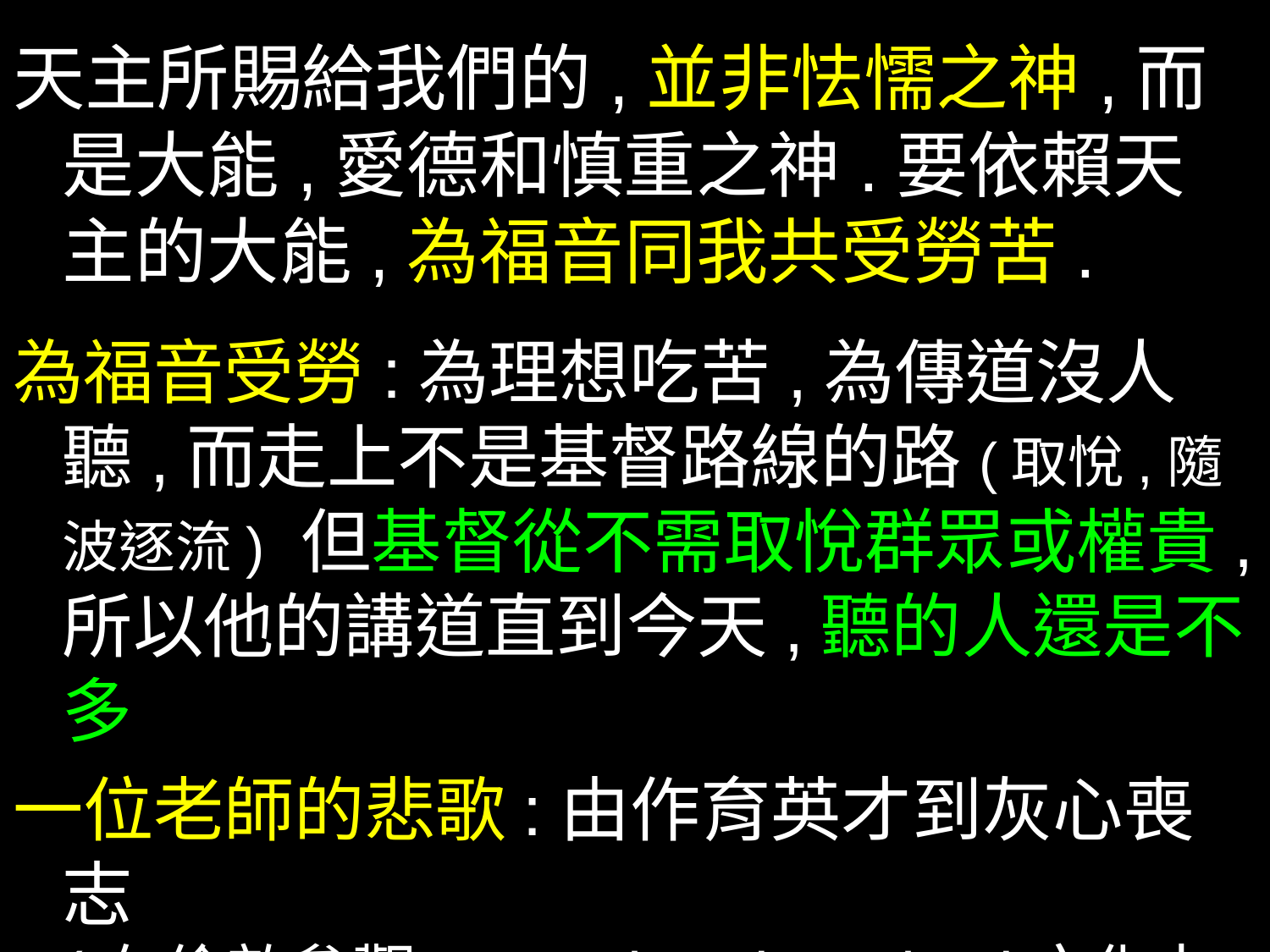

天主所賜給我們的,並非怯懦之神,而是大能,愛德和慎重之神.要依賴天主的大能,為福音同我共受勞苦.
為福音受勞:為理想吃苦,為傳道沒人聽,而走上不是基督路線的路(取悅,隨波逐流) 但基督從不需取悅群眾或權貴,所以他的講道直到今天,聽的人還是不多
一位老師的悲歌:由作育英才到灰心喪志
(在倫敦參觀comprehensive school文化中學)